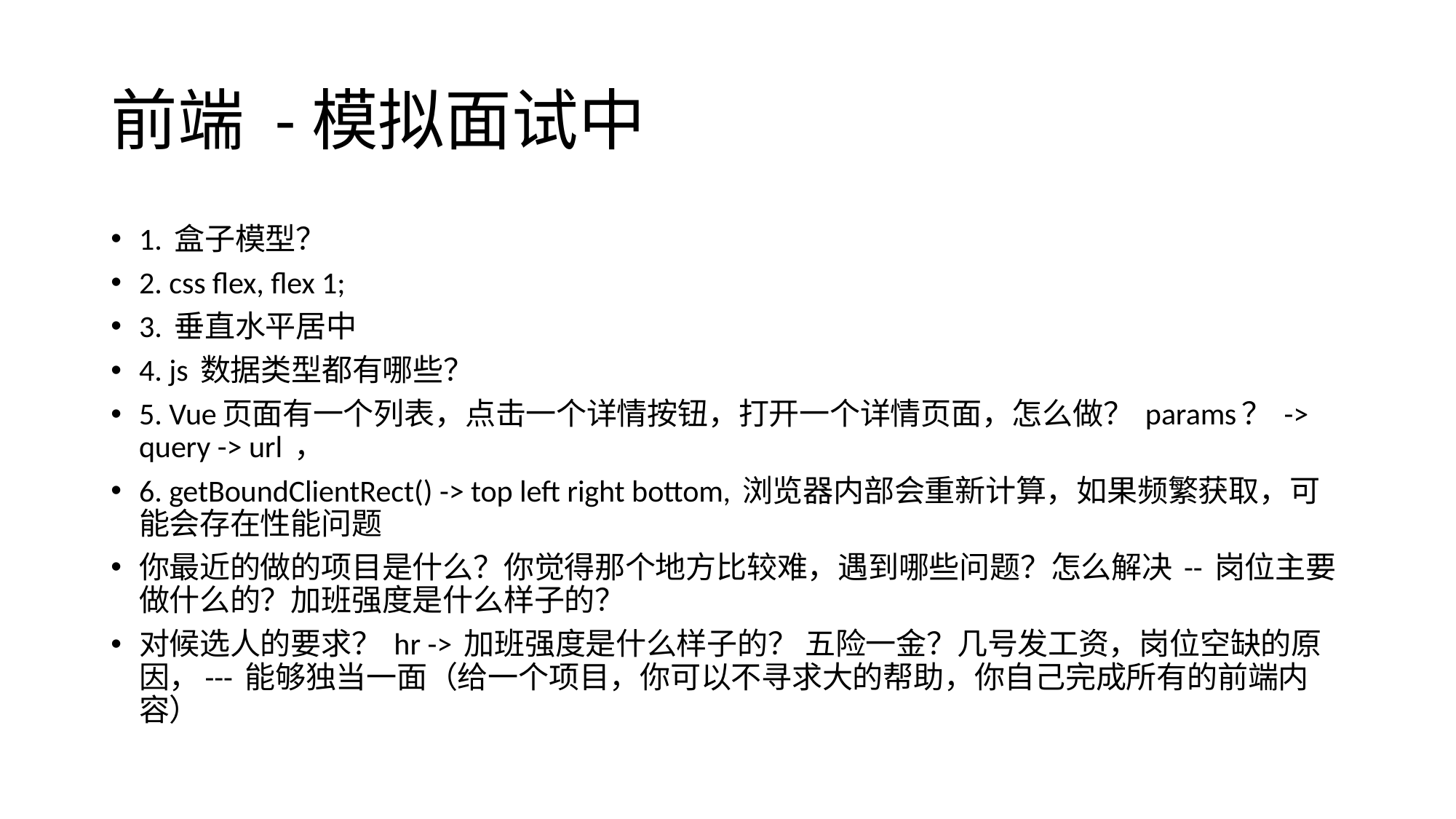

# 前端 -模拟面试中
1. 盒子模型？
2. css flex, flex 1;
3. 垂直水平居中
4. js 数据类型都有哪些？
5. Vue页面有一个列表，点击一个详情按钮，打开一个详情页面，怎么做？ params？ -> query -> url ，
6. getBoundClientRect() -> top left right bottom, 浏览器内部会重新计算，如果频繁获取，可能会存在性能问题
你最近的做的项目是什么？你觉得那个地方比较难，遇到哪些问题？怎么解决 -- 岗位主要做什么的？加班强度是什么样子的？
对候选人的要求？ hr -> 加班强度是什么样子的？ 五险一金？几号发工资，岗位空缺的原因，--- 能够独当一面（给一个项目，你可以不寻求大的帮助，你自己完成所有的前端内容）